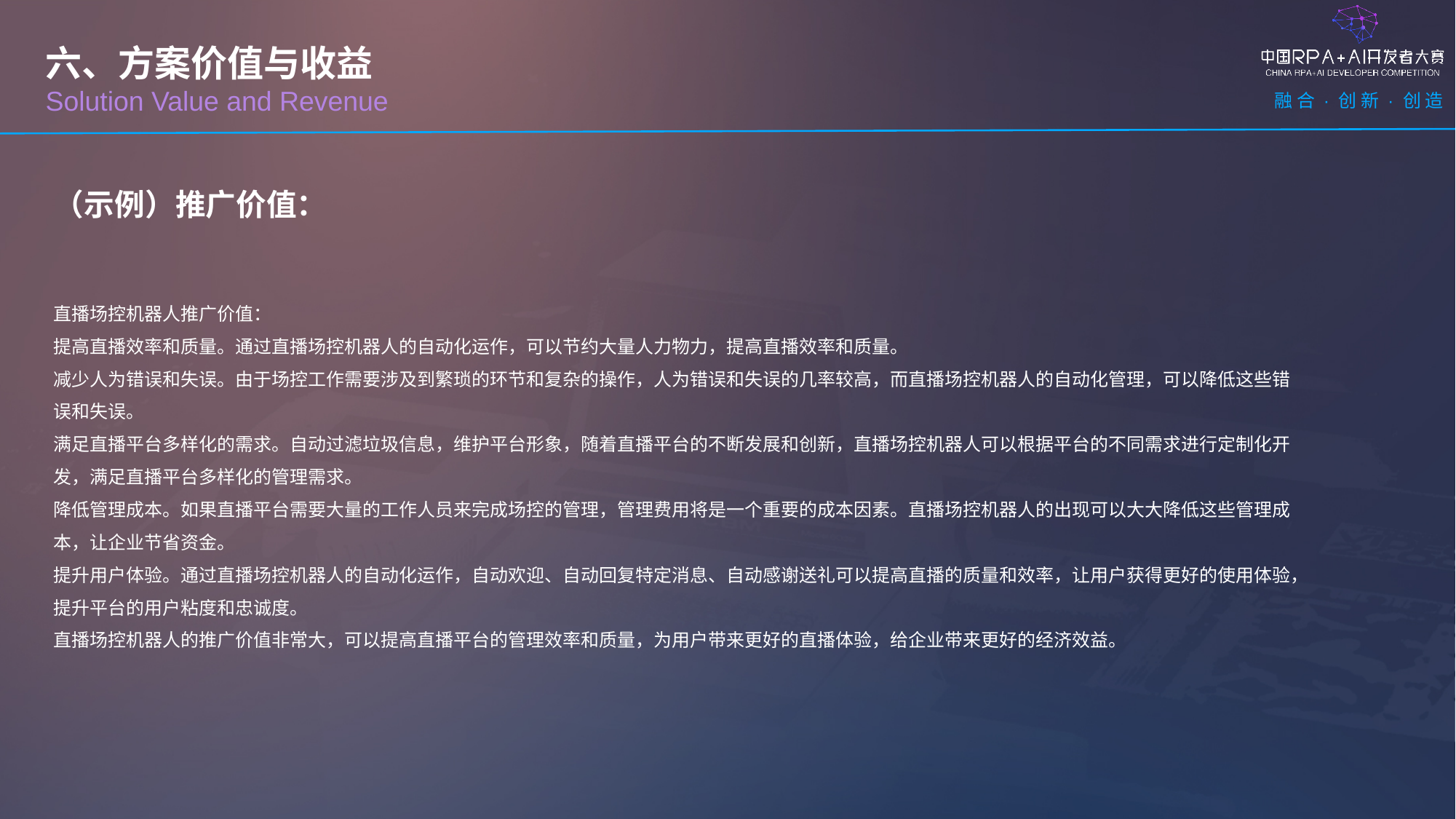

六、方案价值与收益
Solution Value and Revenue
（示例）推广价值：
直播场控机器人推广价值：
提高直播效率和质量。通过直播场控机器人的自动化运作，可以节约大量人力物力，提高直播效率和质量。
减少人为错误和失误。由于场控工作需要涉及到繁琐的环节和复杂的操作，人为错误和失误的几率较高，而直播场控机器人的自动化管理，可以降低这些错误和失误。
满足直播平台多样化的需求。自动过滤垃圾信息，维护平台形象，随着直播平台的不断发展和创新，直播场控机器人可以根据平台的不同需求进行定制化开发，满足直播平台多样化的管理需求。
降低管理成本。如果直播平台需要大量的工作人员来完成场控的管理，管理费用将是一个重要的成本因素。直播场控机器人的出现可以大大降低这些管理成本，让企业节省资金。
提升用户体验。通过直播场控机器人的自动化运作，自动欢迎、自动回复特定消息、自动感谢送礼可以提高直播的质量和效率，让用户获得更好的使用体验，提升平台的用户粘度和忠诚度。
直播场控机器人的推广价值非常大，可以提高直播平台的管理效率和质量，为用户带来更好的直播体验，给企业带来更好的经济效益。